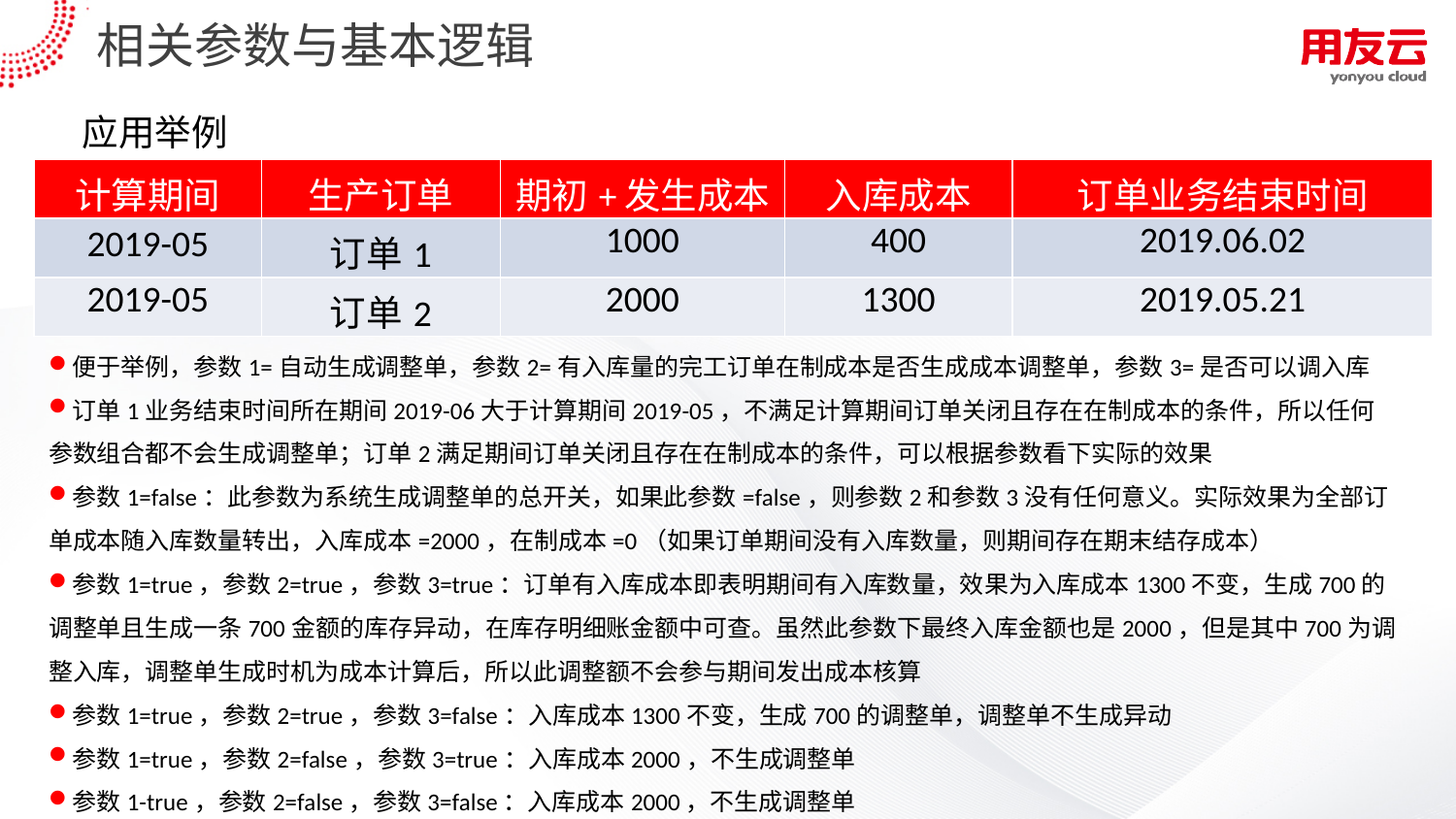

# 相关参数与基本逻辑
应用举例
| 计算期间 | 生产订单 | 期初+发生成本 | 入库成本 | 订单业务结束时间 |
| --- | --- | --- | --- | --- |
| 2019-05 | 订单1 | 1000 | 400 | 2019.06.02 |
| 2019-05 | 订单2 | 2000 | 1300 | 2019.05.21 |
便于举例，参数1=自动生成调整单，参数2=有入库量的完工订单在制成本是否生成成本调整单，参数3=是否可以调入库
订单1业务结束时间所在期间2019-06大于计算期间2019-05，不满足计算期间订单关闭且存在在制成本的条件，所以任何参数组合都不会生成调整单；订单2满足期间订单关闭且存在在制成本的条件，可以根据参数看下实际的效果
参数1=false：此参数为系统生成调整单的总开关，如果此参数=false，则参数2和参数3没有任何意义。实际效果为全部订单成本随入库数量转出，入库成本=2000，在制成本=0（如果订单期间没有入库数量，则期间存在期末结存成本）
参数1=true，参数2=true，参数3=true：订单有入库成本即表明期间有入库数量，效果为入库成本1300不变，生成700的调整单且生成一条700金额的库存异动，在库存明细账金额中可查。虽然此参数下最终入库金额也是2000，但是其中700为调整入库，调整单生成时机为成本计算后，所以此调整额不会参与期间发出成本核算
参数1=true，参数2=true，参数3=false：入库成本1300不变，生成700的调整单，调整单不生成异动
参数1=true，参数2=false，参数3=true：入库成本2000，不生成调整单
参数1-true，参数2=false，参数3=false：入库成本2000，不生成调整单